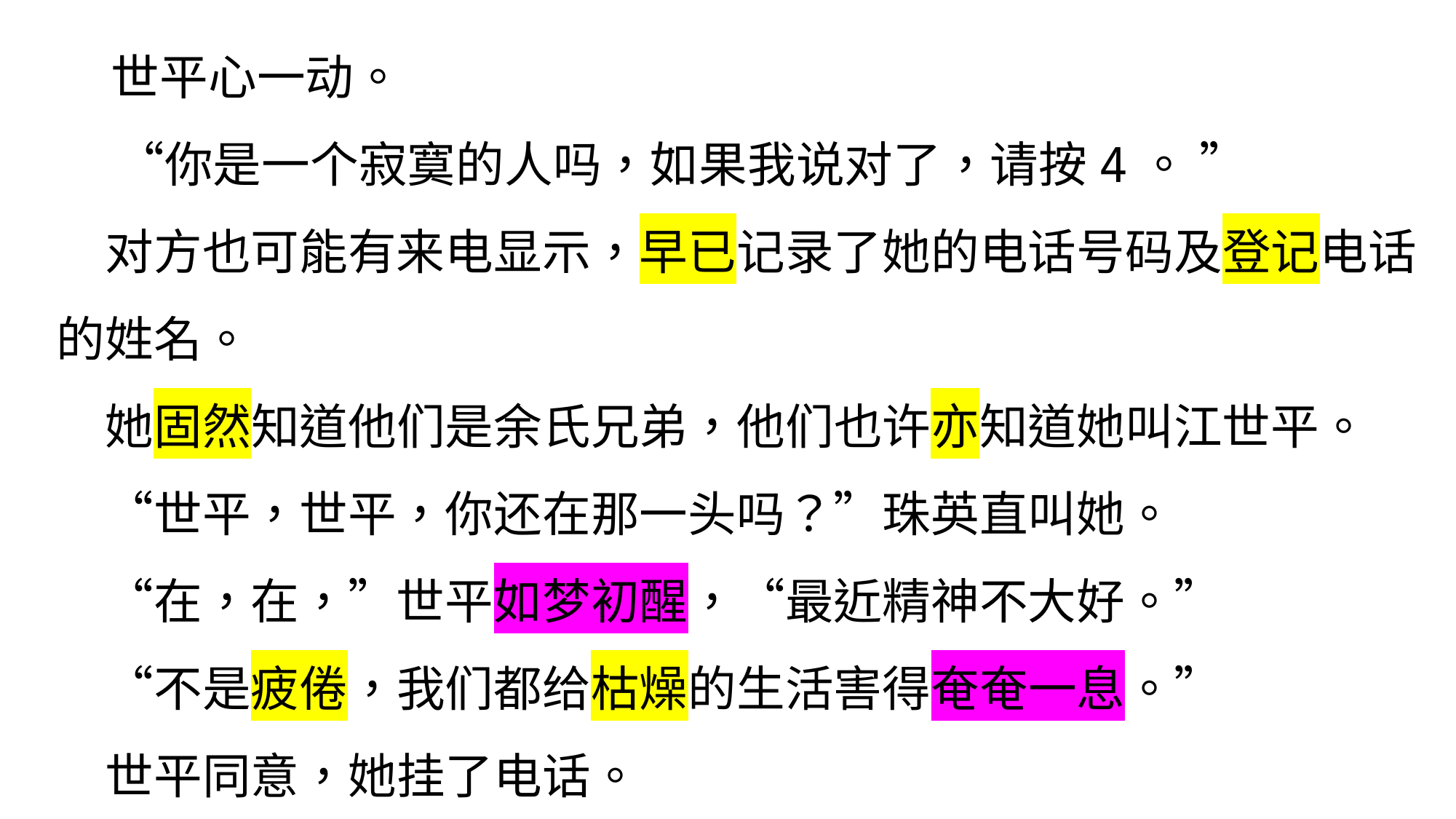

世平心一动。
　 “你是一个寂寞的人吗，如果我说对了，请按4。 ”
　对方也可能有来电显示，早已记录了她的电话号码及登记电话的姓名。
　她固然知道他们是余氏兄弟，他们也许亦知道她叫江世平。
　“世平，世平，你还在那一头吗？”珠英直叫她。
　“在，在，”世平如梦初醒，“最近精神不大好。”
　“不是疲倦，我们都给枯燥的生活害得奄奄一息。”
　世平同意，她挂了电话。